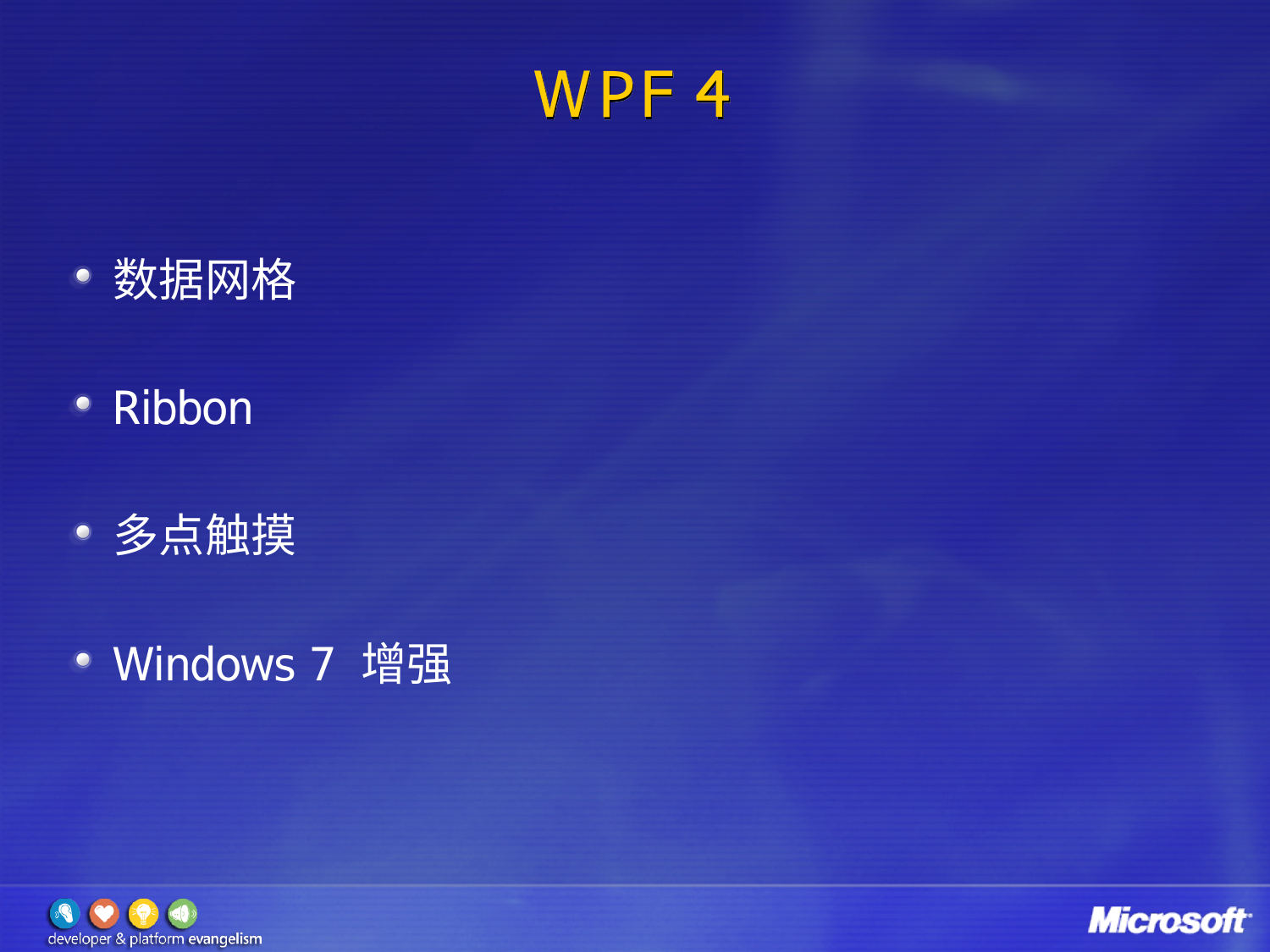

# WPF 4
数据网格

Ribbon

多点触摸

Windows 7 增强